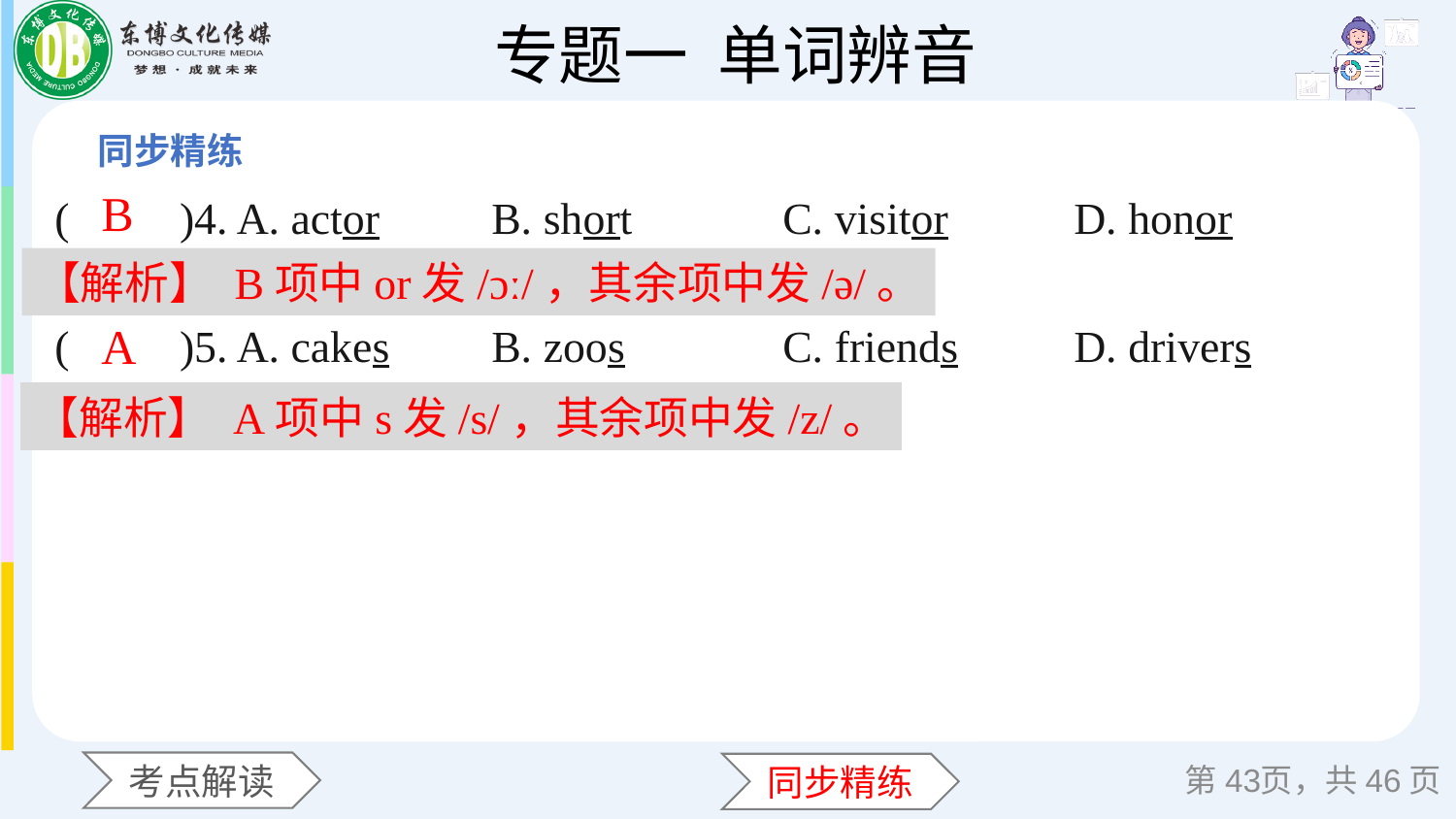

(　　)4. A. actor	B. short		C. visitor	D. honor

(　　)5. A. cakes	B. zoos		C. friends	D. drivers

B
【解析】 B项中or发/ɔː/，其余项中发/ə/。
A
【解析】 A项中s发/s/，其余项中发/z/。
第43页，共46页